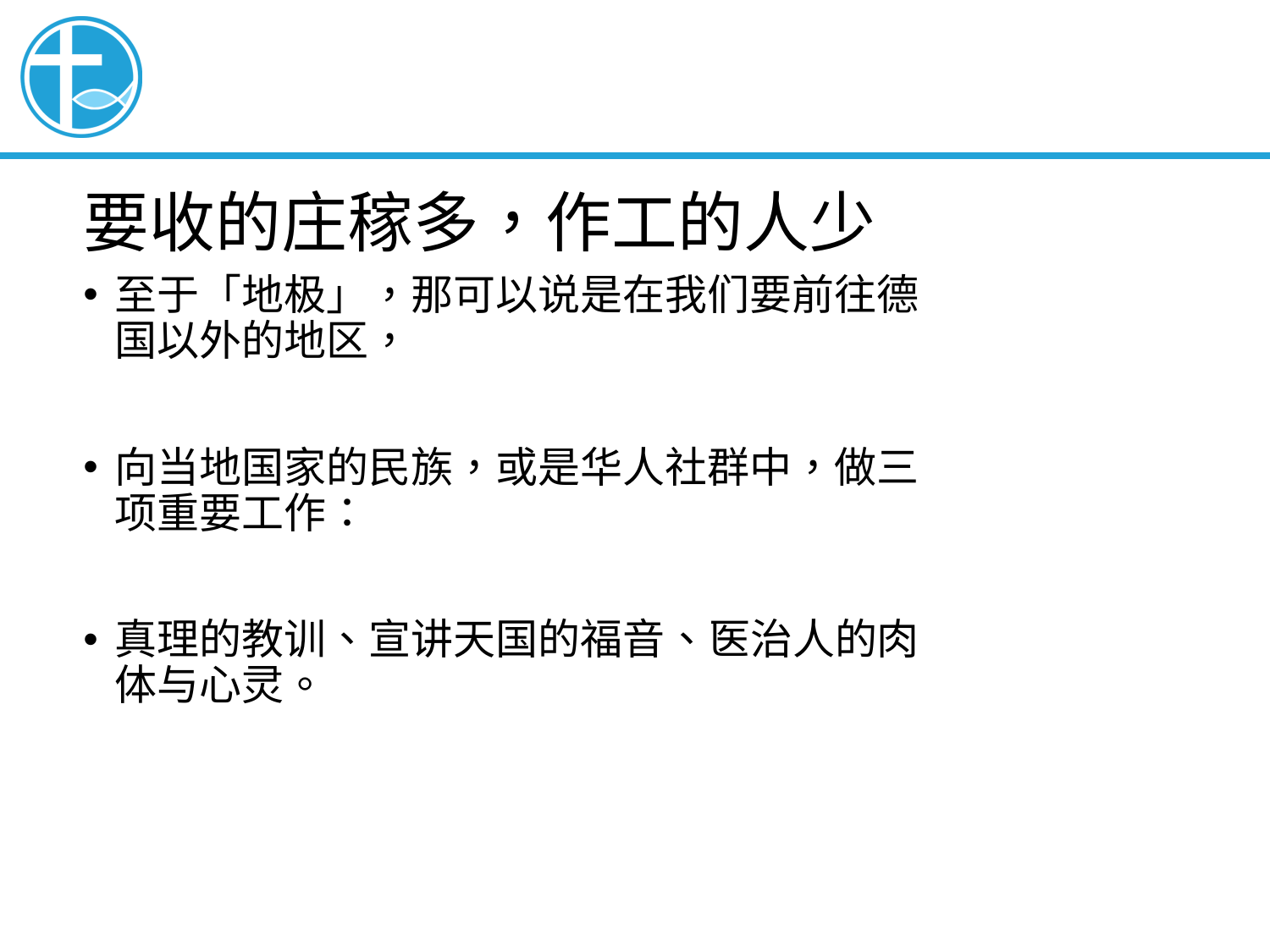

# 要收的庄稼多，作工的人少
至于「地极」，那可以说是在我们要前往德国以外的地区，

向当地国家的民族，或是华人社群中，做三项重要工作：

真理的教训、宣讲天国的福音、医治人的肉体与心灵。